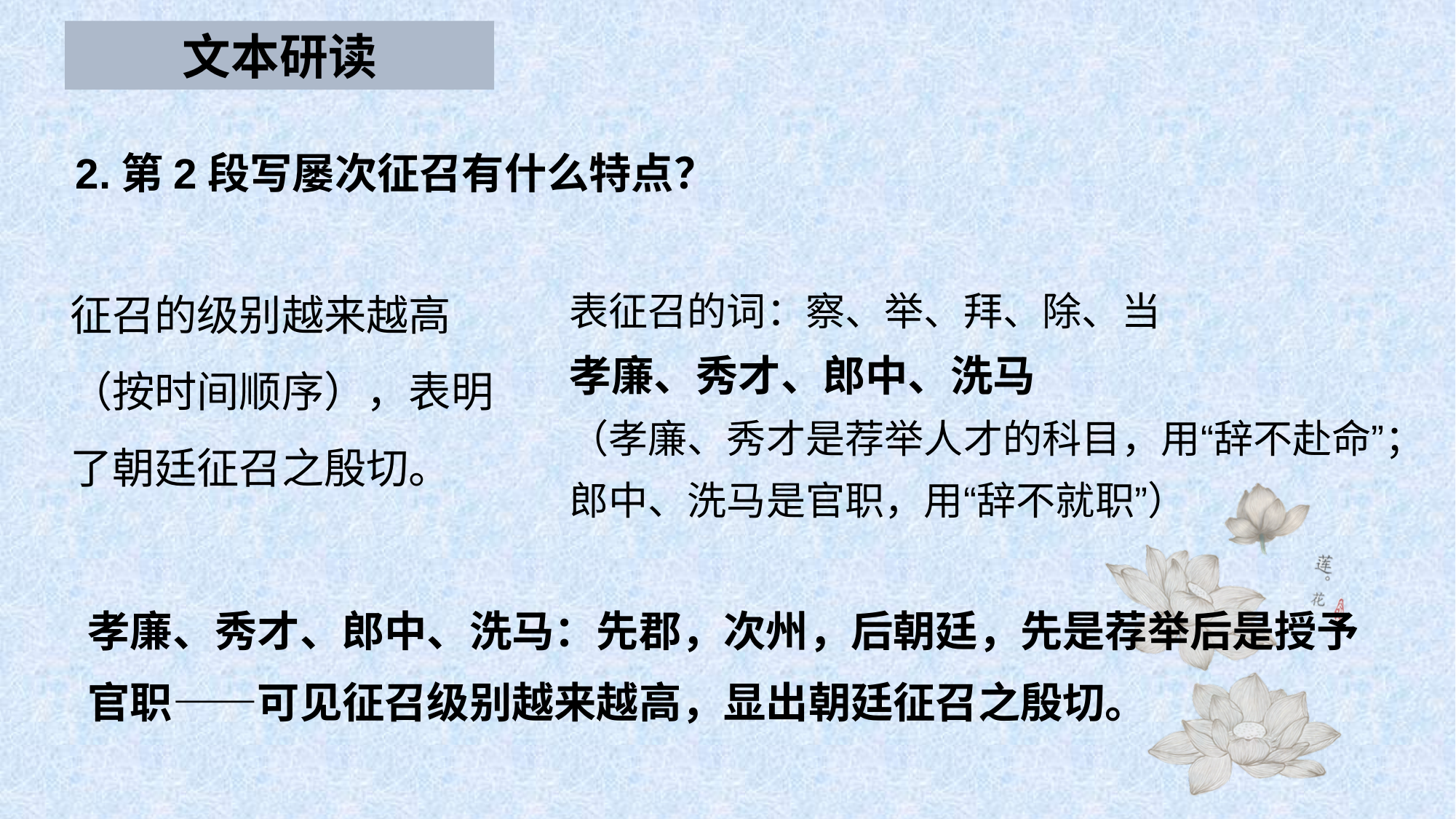

文本研读
2.第2段写屡次征召有什么特点？
征召的级别越来越高（按时间顺序），表明了朝廷征召之殷切。
表征召的词：察、举、拜、除、当
孝廉、秀才、郎中、洗马
（孝廉、秀才是荐举人才的科目，用“辞不赴命”；郎中、洗马是官职，用“辞不就职”）
孝廉、秀才、郎中、洗马：先郡，次州，后朝廷，先是荐举后是授予官职——可见征召级别越来越高，显出朝廷征召之殷切。